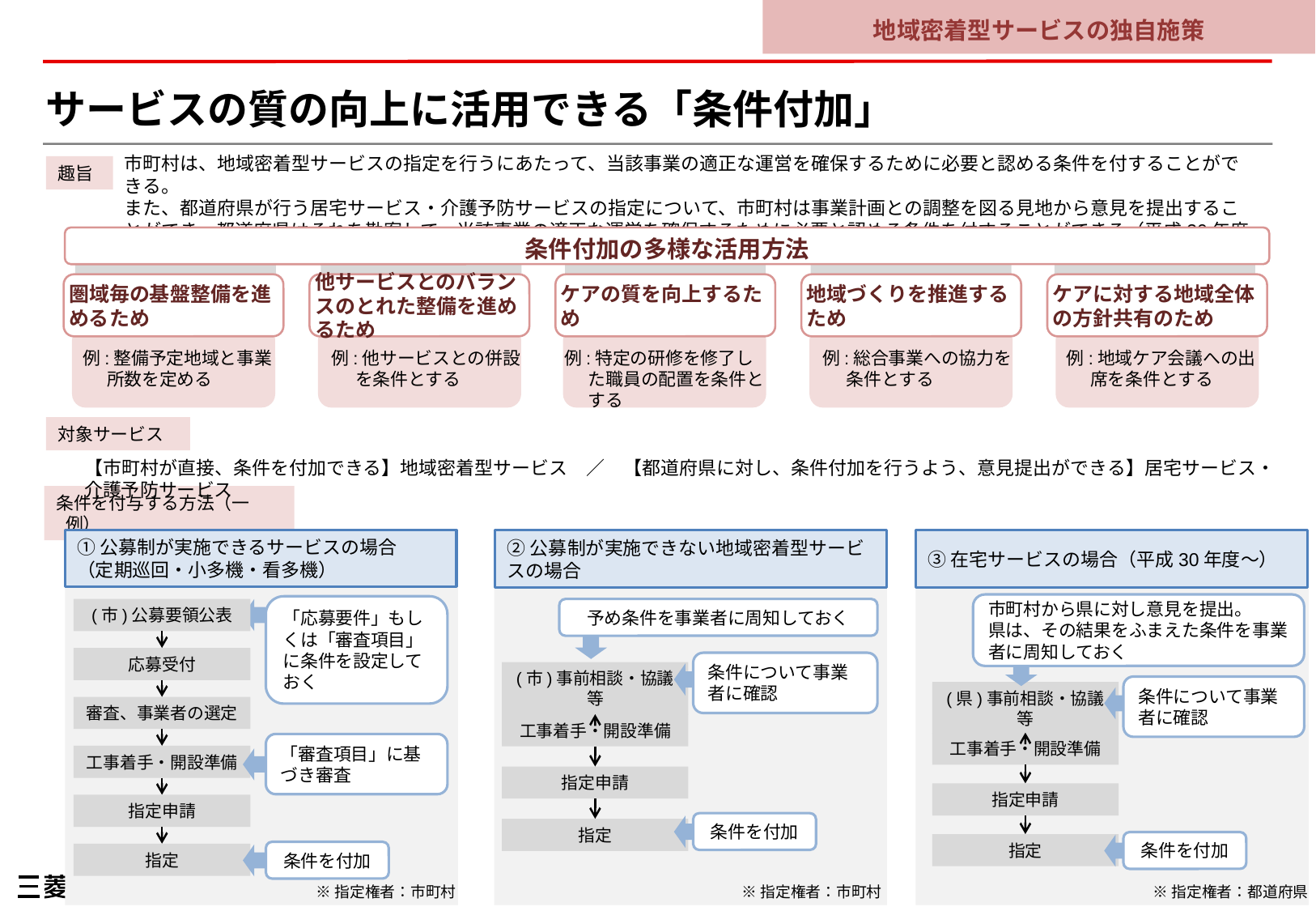

地域密着型サービスの独自施策
サービスの質の向上に活用できる「条件付加」
市町村は、地域密着型サービスの指定を行うにあたって、当該事業の適正な運営を確保するために必要と認める条件を付することができる。
また、都道府県が行う居宅サービス・介護予防サービスの指定について、市町村は事業計画との調整を図る見地から意見を提出することができ、都道府県はそれを勘案して、当該事業の適正な運営を確保するために必要と認める条件を付することができる（平成30年度～）。
趣旨
条件付加の多様な活用方法

圏域毎の基盤整備を進めるため
他サービスとのバランスのとれた整備を進めるため
ケアの質を向上するため
地域づくりを推進するため
ケアに対する地域全体の方針共有のため

例:整備予定地域と事業所数を定める
例:他サービスとの併設を条件とする
例:特定の研修を修了した職員の配置を条件とする
例:総合事業への協力を条件とする
例:地域ケア会議への出席を条件とする
対象サービス
【市町村が直接、条件を付加できる】地域密着型サービス　／　【都道府県に対し、条件付加を行うよう、意見提出ができる】居宅サービス・介護予防サービス
条件を付与する方法（一例）
②公募制が実施できない地域密着型サービスの場合
①公募制が実施できるサービスの場合
（定期巡回・小多機・看多機）
③在宅サービスの場合（平成30年度～）

市町村から県に対し意見を提出。
県は、その結果をふまえた条件を事業者に周知しておく
「応募要件」もしくは「審査項目」に条件を設定しておく
(市)公募要領公表
応募受付
審査、事業者の選定
工事着手・開設準備
指定申請
指定

予め条件を事業者に周知しておく

条件について事業者に確認

(市)事前相談・協議等
工事着手・開設準備
指定申請
指定

条件について事業者に確認
(県)事前相談・協議等
工事着手・開設準備
指定申請
指定

「審査項目」に基づき審査

条件を付加

条件を付加

条件を付加

※指定権者：市町村
※指定権者：市町村
※指定権者：都道府県